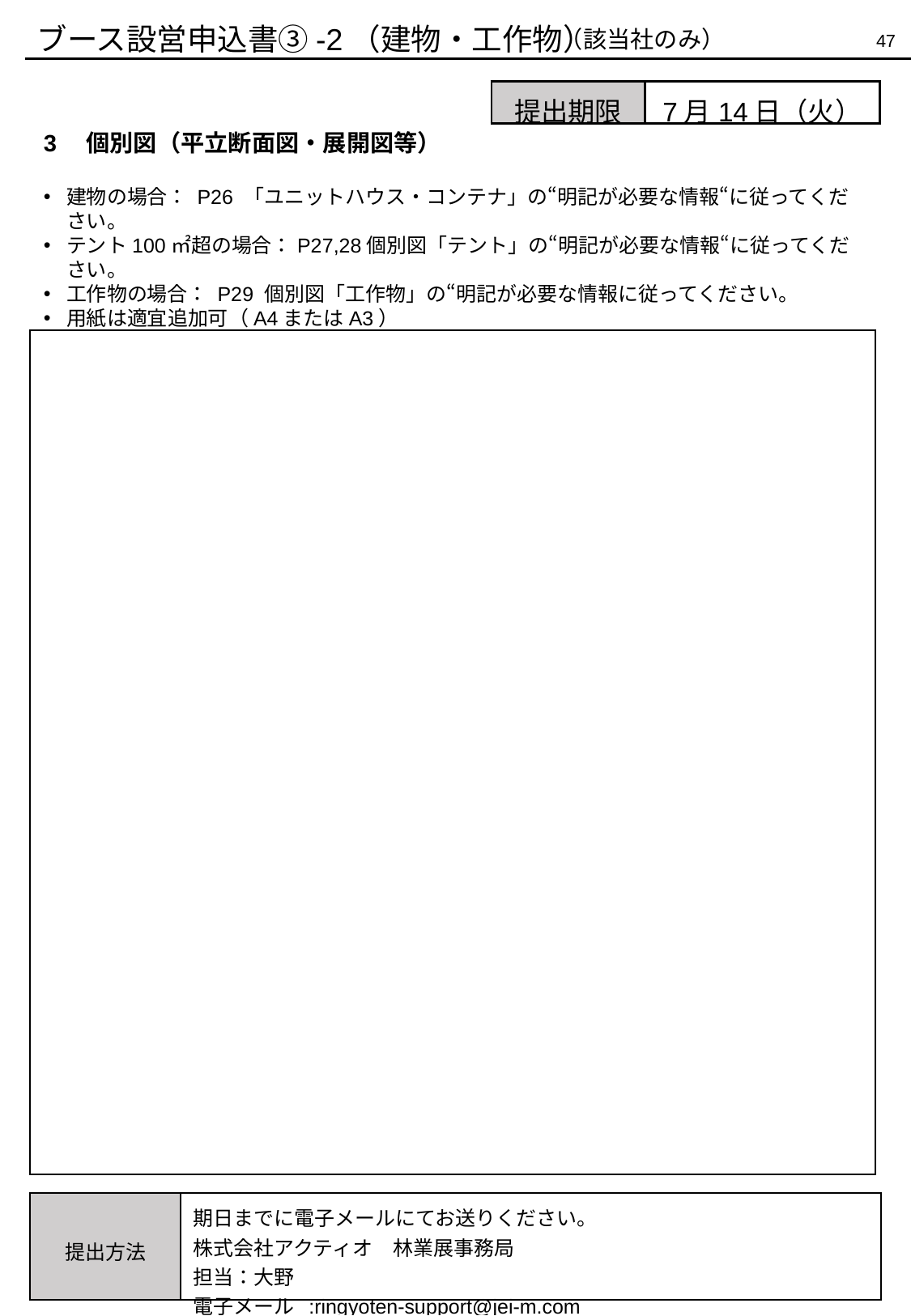

ブース設営申込書③-2（建物・工作物）
（該当社のみ）
47
| 提出期限 | 7月14日（火） |
| --- | --- |
3　個別図（平立断面図・展開図等）

建物の場合： P26 「ユニットハウス・コンテナ」の“明記が必要な情報“に従ってください。
テント100㎡超の場合：P27,28個別図「テント」の“明記が必要な情報“に従ってください。
工作物の場合： P29 個別図「工作物」の“明記が必要な情報に従ってください。
用紙は適宜追加可（A4またはA3）

| 提出方法 | 期日までに電子メールにてお送りください。 株式会社アクティオ　林業展事務局　 担当：大野 電子メール :ringyoten-support@jei-m.com |
| --- | --- |